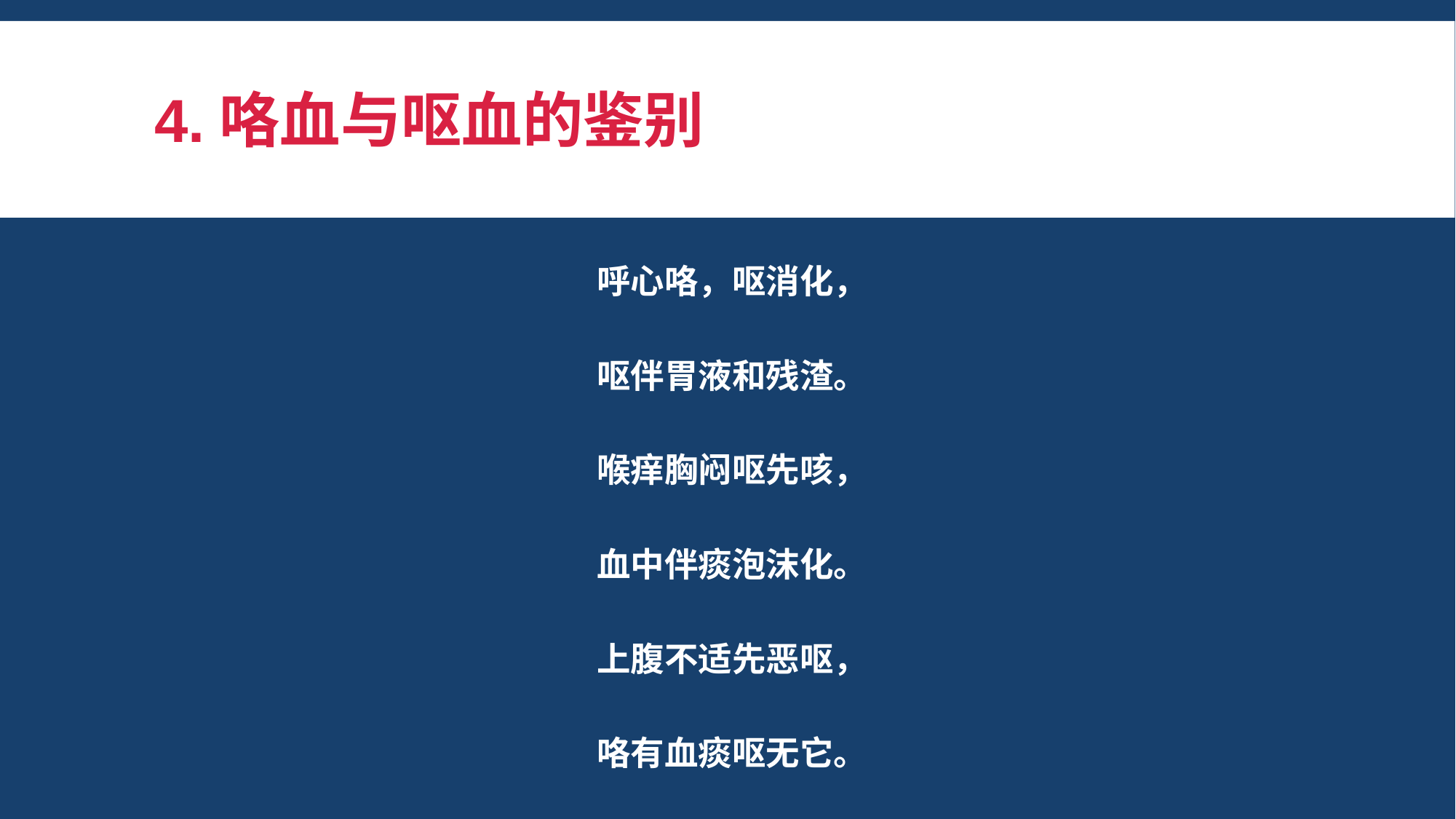

# 4.咯血与呕血的鉴别
呼心咯，呕消化，
呕伴胃液和残渣。
喉痒胸闷呕先咳，
血中伴痰泡沫化。
上腹不适先恶呕，
咯有血痰呕无它。